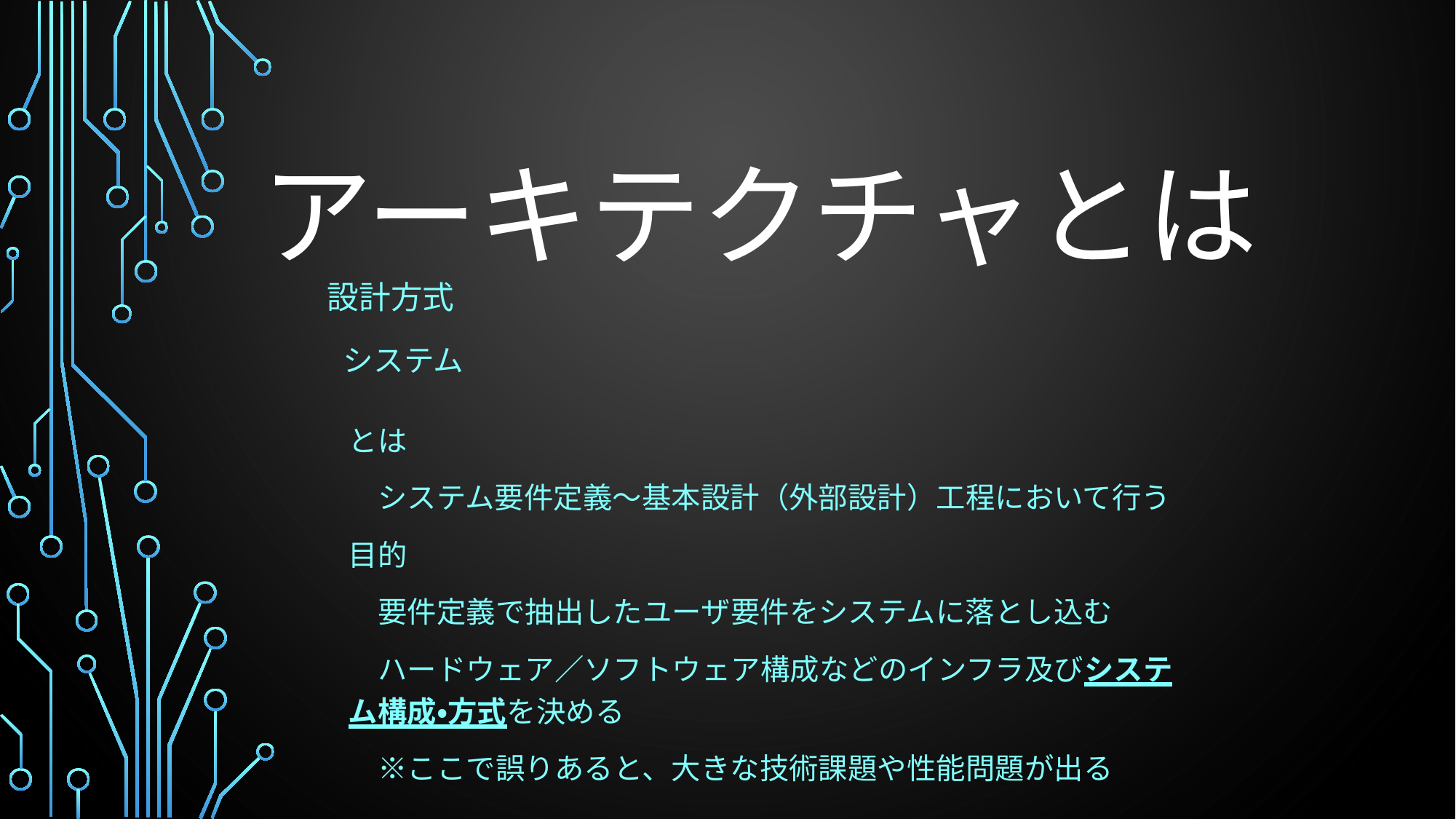

# アーキテクチャとは
設計方式
システム
とは
　システム要件定義～基本設計（外部設計）工程において行う
目的
　要件定義で抽出したユーザ要件をシステムに落とし込む
　ハードウェア／ソフトウェア構成などのインフラ及びシステム構成・方式を決める
　※ここで誤りあると、大きな技術課題や性能問題が出る